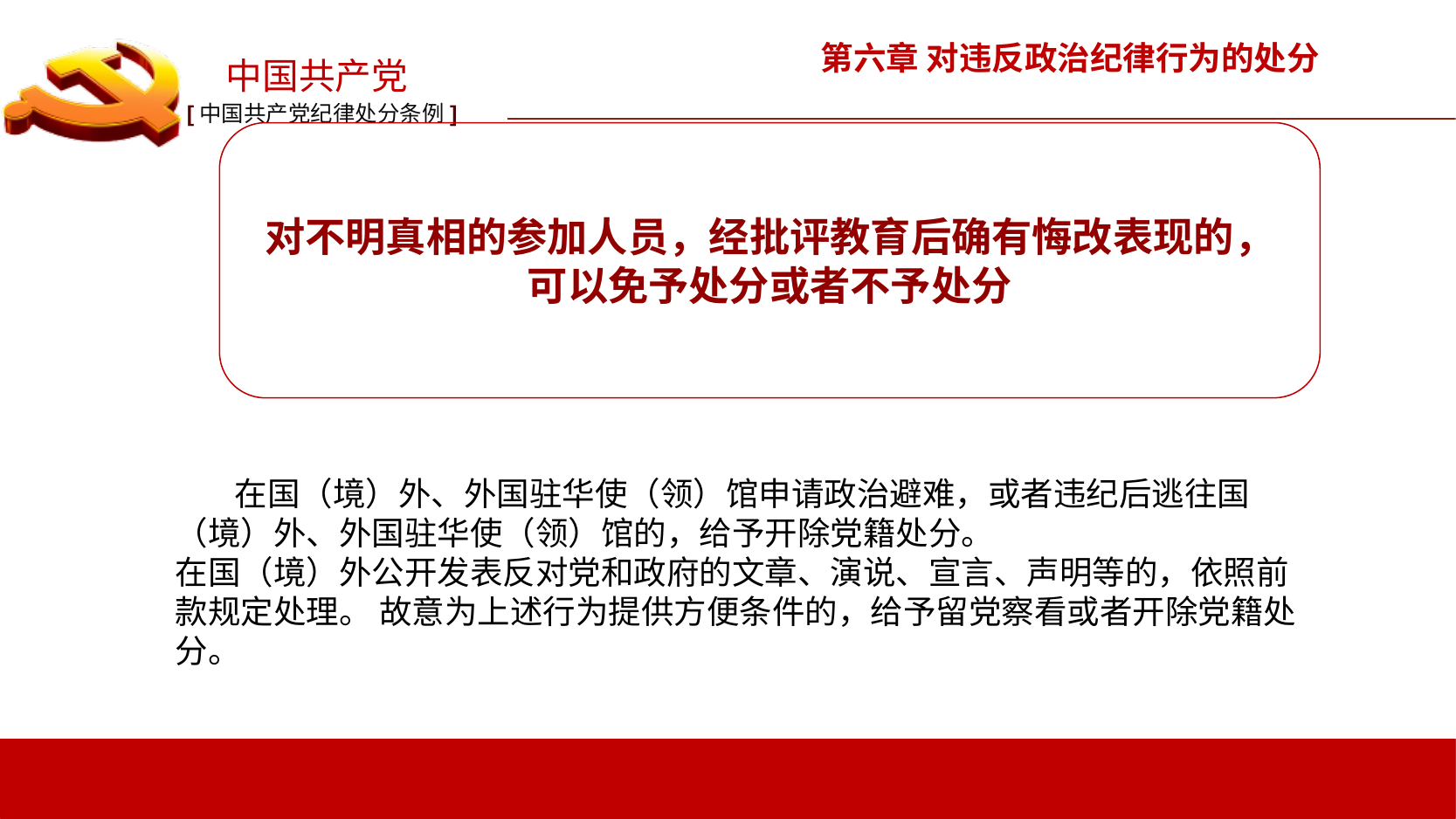

第六章 对违反政治纪律行为的处分
对不明真相的参加人员，经批评教育后确有悔改表现的，可以免予处分或者不予处分
       在国（境）外、外国驻华使（领）馆申请政治避难，或者违纪后逃往国（境）外、外国驻华使（领）馆的，给予开除党籍处分。
在国（境）外公开发表反对党和政府的文章、演说、宣言、声明等的，依照前款规定处理。 故意为上述行为提供方便条件的，给予留党察看或者开除党籍处分。